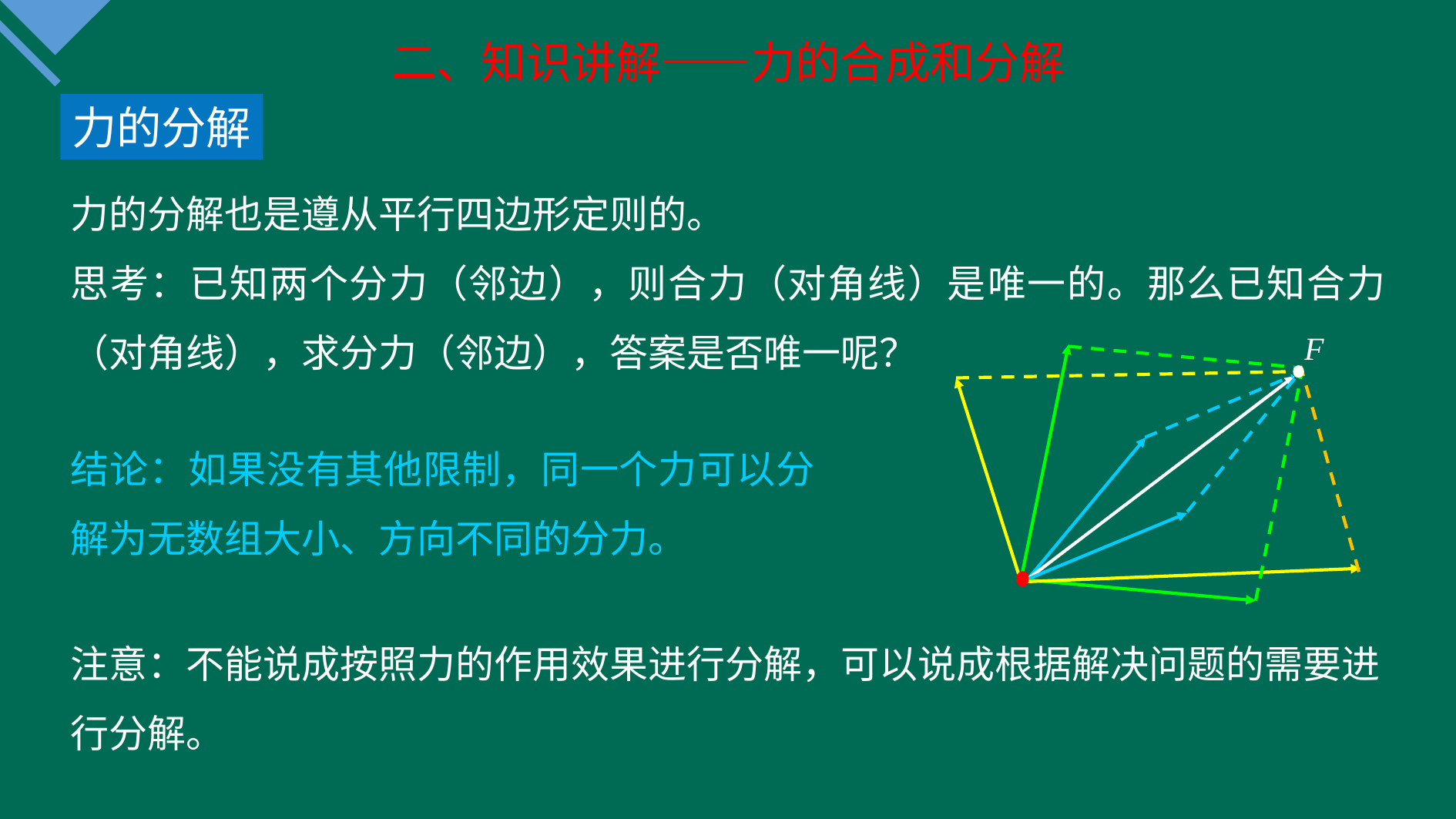

二、知识讲解——力的合成和分解
力的分解
力的分解也是遵从平行四边形定则的。
思考：已知两个分力（邻边），则合力（对角线）是唯一的。那么已知合力（对角线），求分力（邻边），答案是否唯一呢？
F

结论：如果没有其他限制，同一个力可以分解为无数组大小、方向不同的分力。
注意：不能说成按照力的作用效果进行分解，可以说成根据解决问题的需要进行分解。